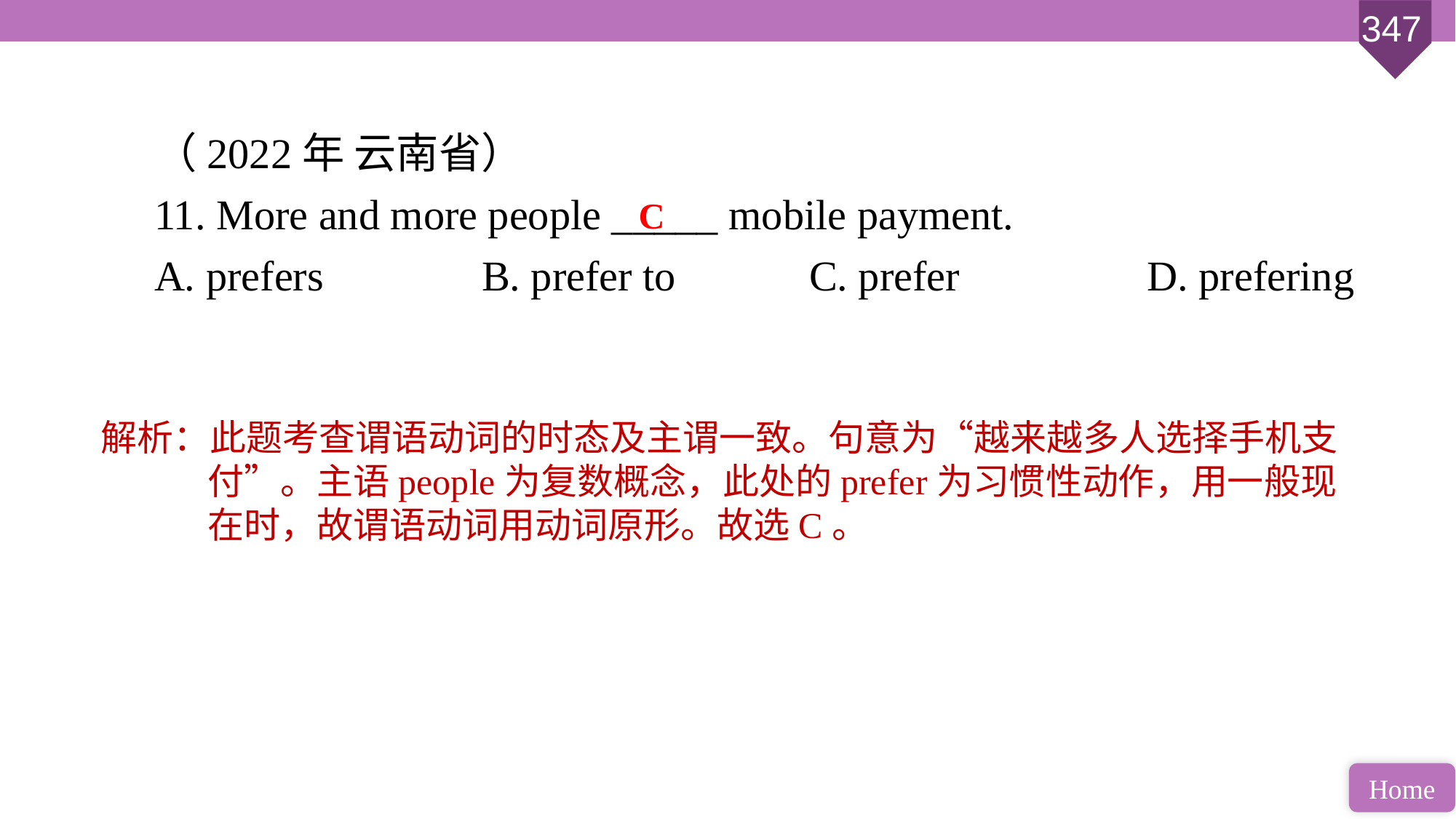

（2022年 云南省）
11. More and more people _____ mobile payment.
A. prefers 		B. prefer to 		C. prefer		 D. prefering
C
解析：此题考查谓语动词的时态及主谓一致。句意为“越来越多人选择手机支付”。主语people为复数概念，此处的prefer为习惯性动作，用一般现在时，故谓语动词用动词原形。故选C。